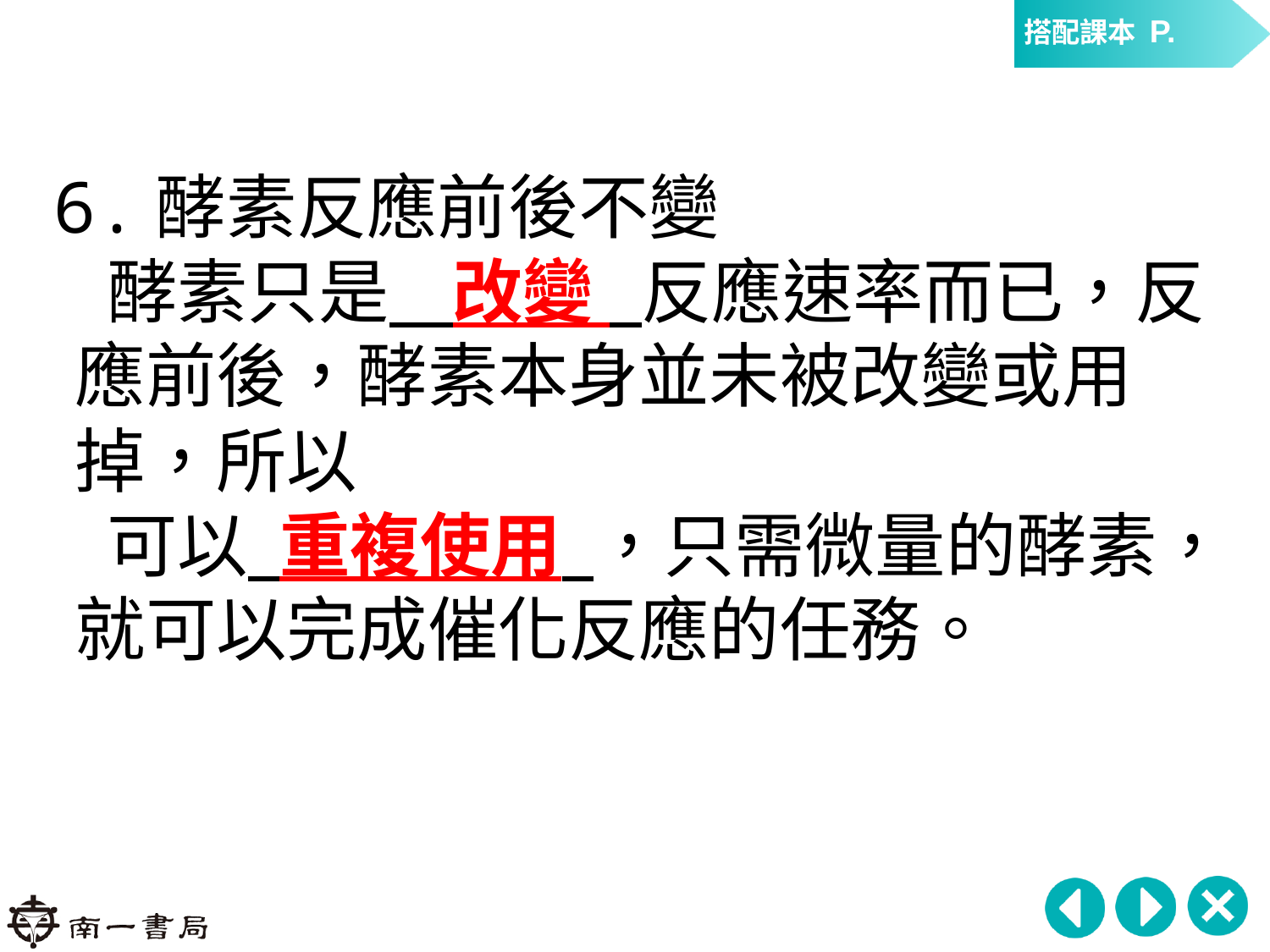

6.酵素反應前後不變
酵素只是    改變   反應速率而已，反應前後，酵素本身並未被改變或用掉，所以
可以  重複使用  ，只需微量的酵素，就可以完成催化反應的任務。